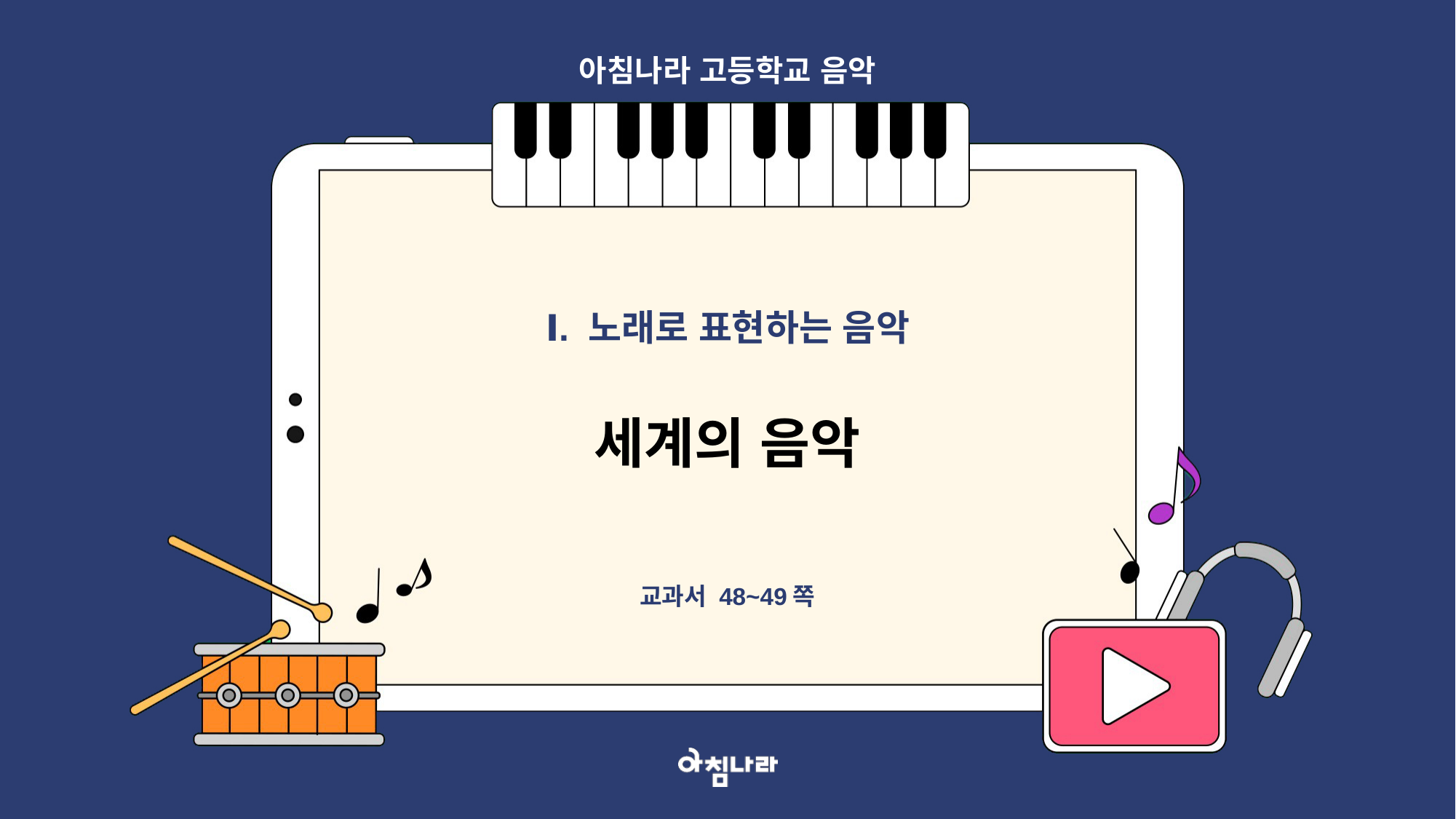

아침나라 고등학교 음악

Ⅰ. 노래로 표현하는 음악
세계의 음악
교과서 48~49쪽